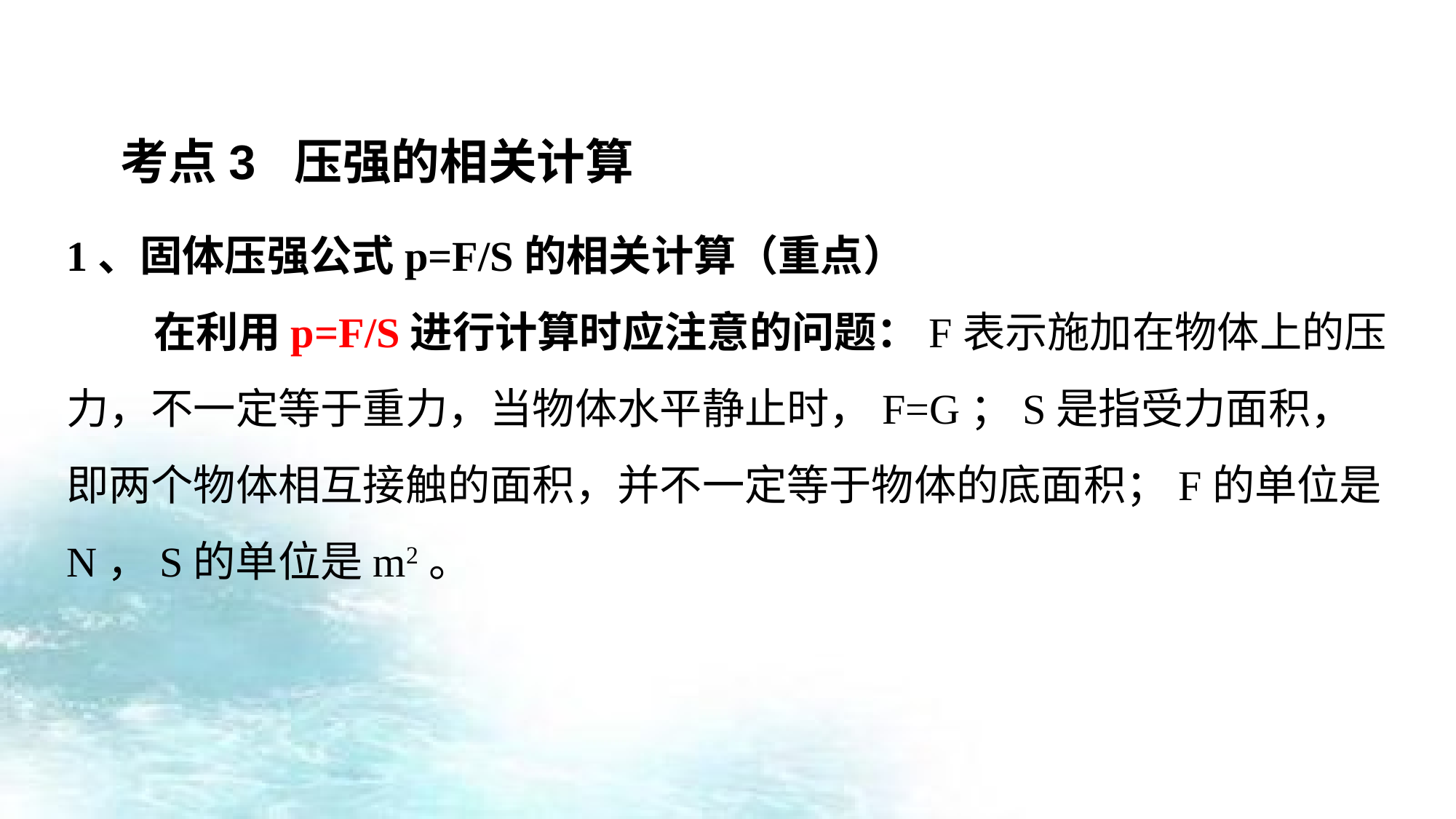

考点3  压强的相关计算
1、固体压强公式p=F/S的相关计算（重点）
        在利用p=F/S进行计算时应注意的问题：F表示施加在物体上的压力，不一定等于重力，当物体水平静止时，F=G；S是指受力面积，即两个物体相互接触的面积，并不一定等于物体的底面积；F的单位是N，S的单位是m2。